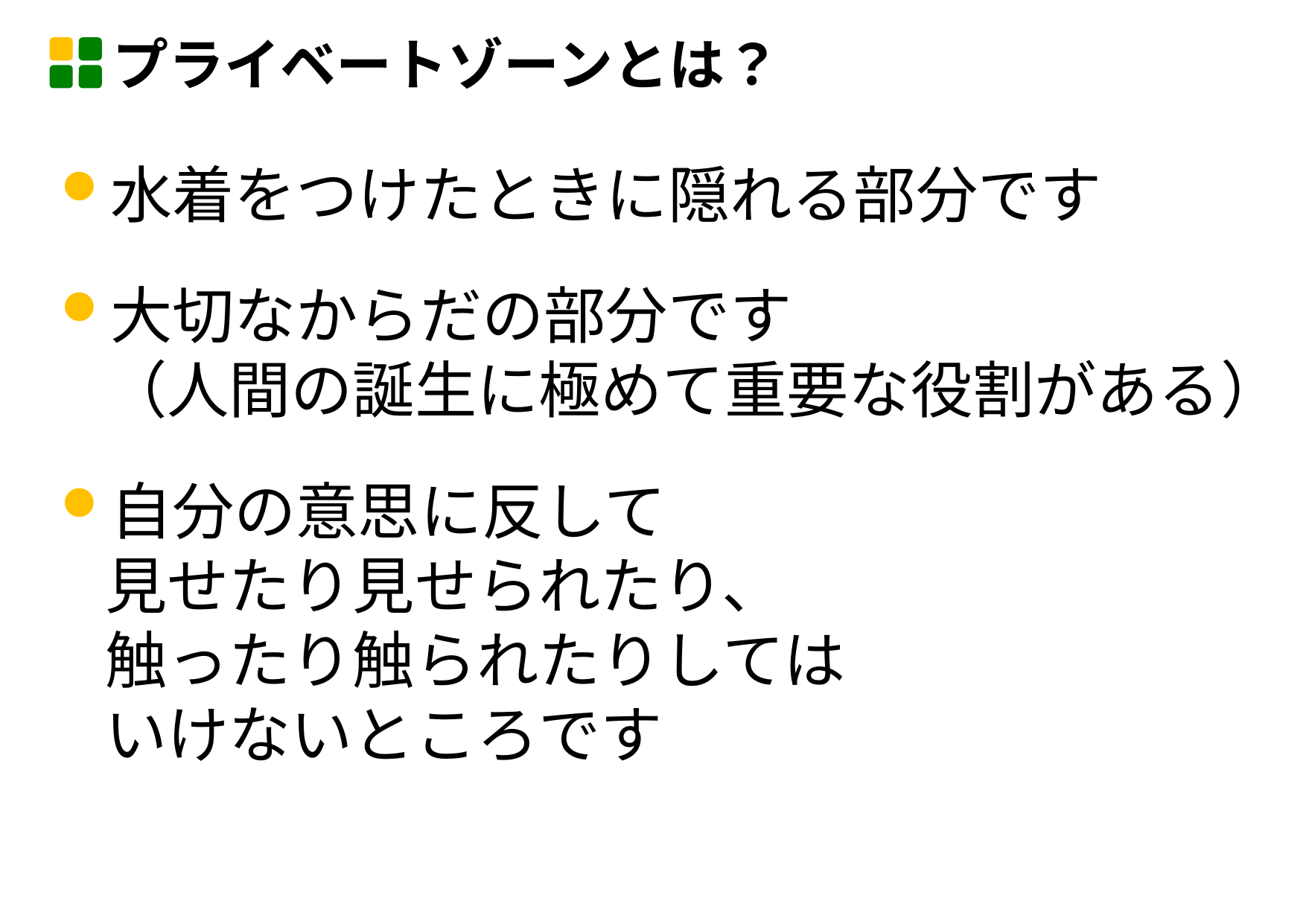

プライベートゾーンとは？

水着をつけたときに隠れる部分です
大切なからだの部分です
（人間の誕生に極めて重要な役割がある）
自分の意思に反して
見せたり見せられたり、
触ったり触られたりしては
いけないところです